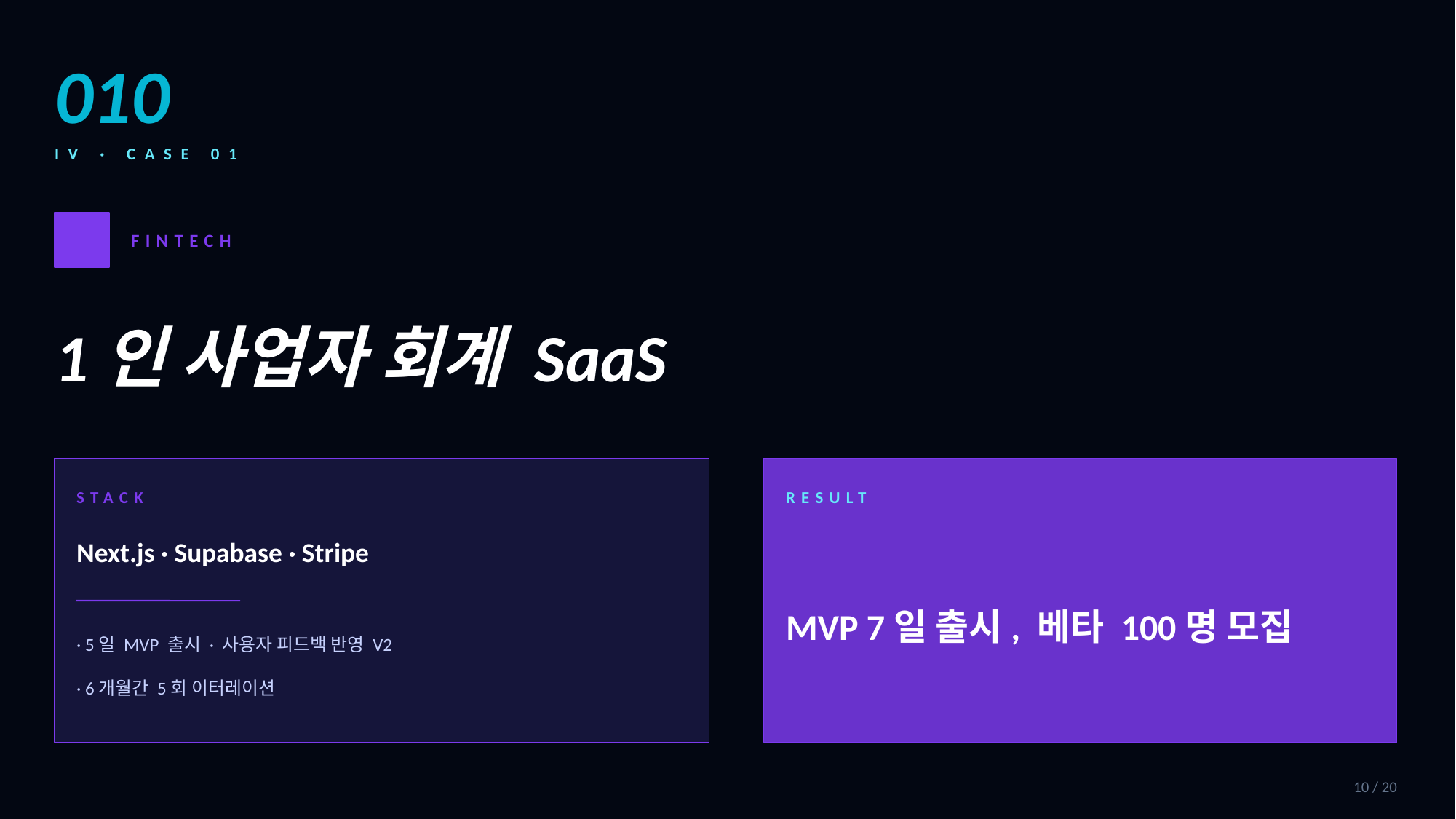

010
IV · CASE 01

FINTECH
1인 사업자 회계 SaaS

STACK
RESULT
Next.js · Supabase · Stripe
MVP 7일 출시, 베타 100명 모집

· 5일 MVP 출시 · 사용자 피드백 반영 V2
· 6개월간 5회 이터레이션
10 / 20